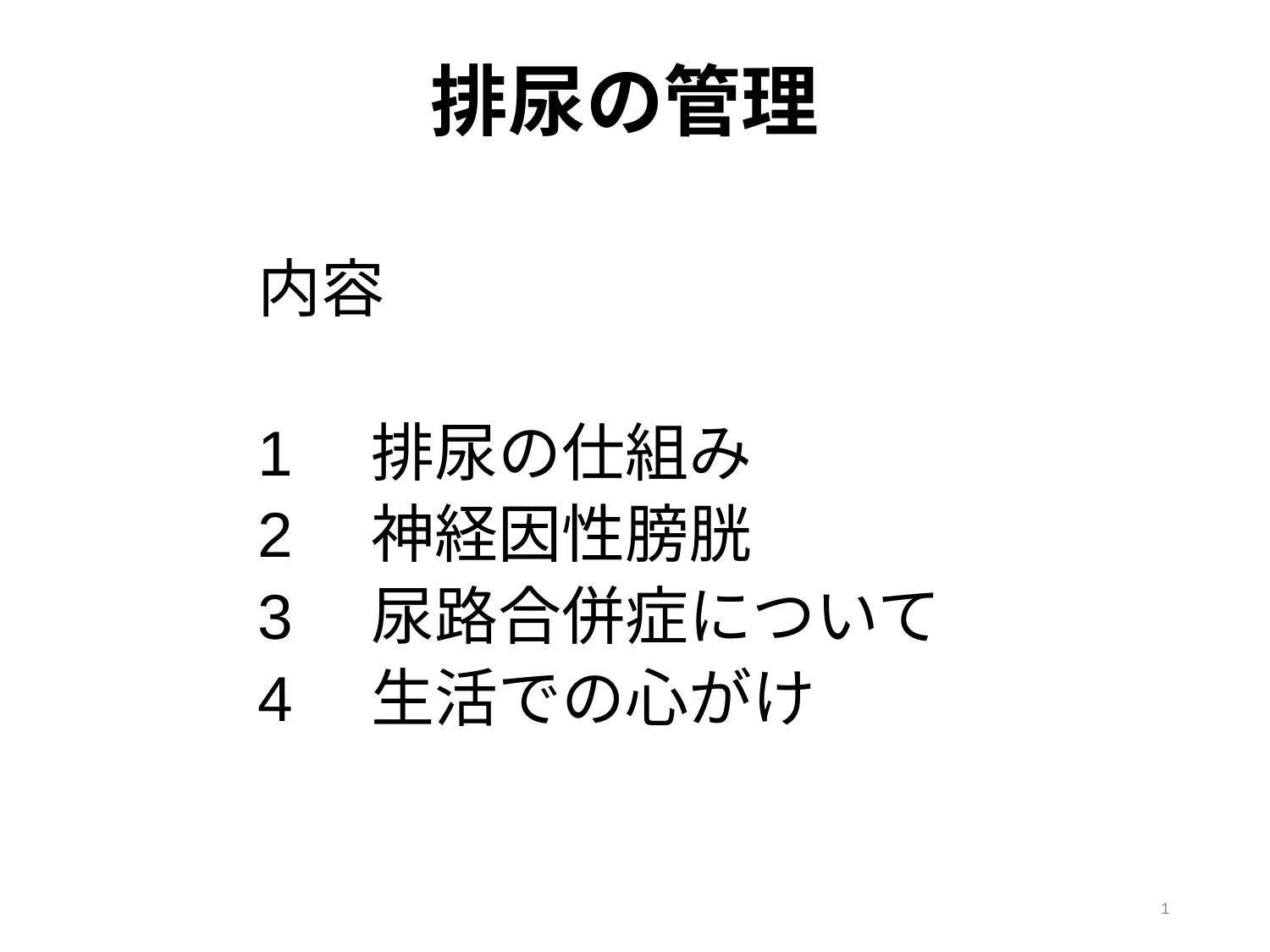

# 排尿の管理
内容

1　排尿の仕組み
2　神経因性膀胱
3　尿路合併症について
4　生活での心がけ

1